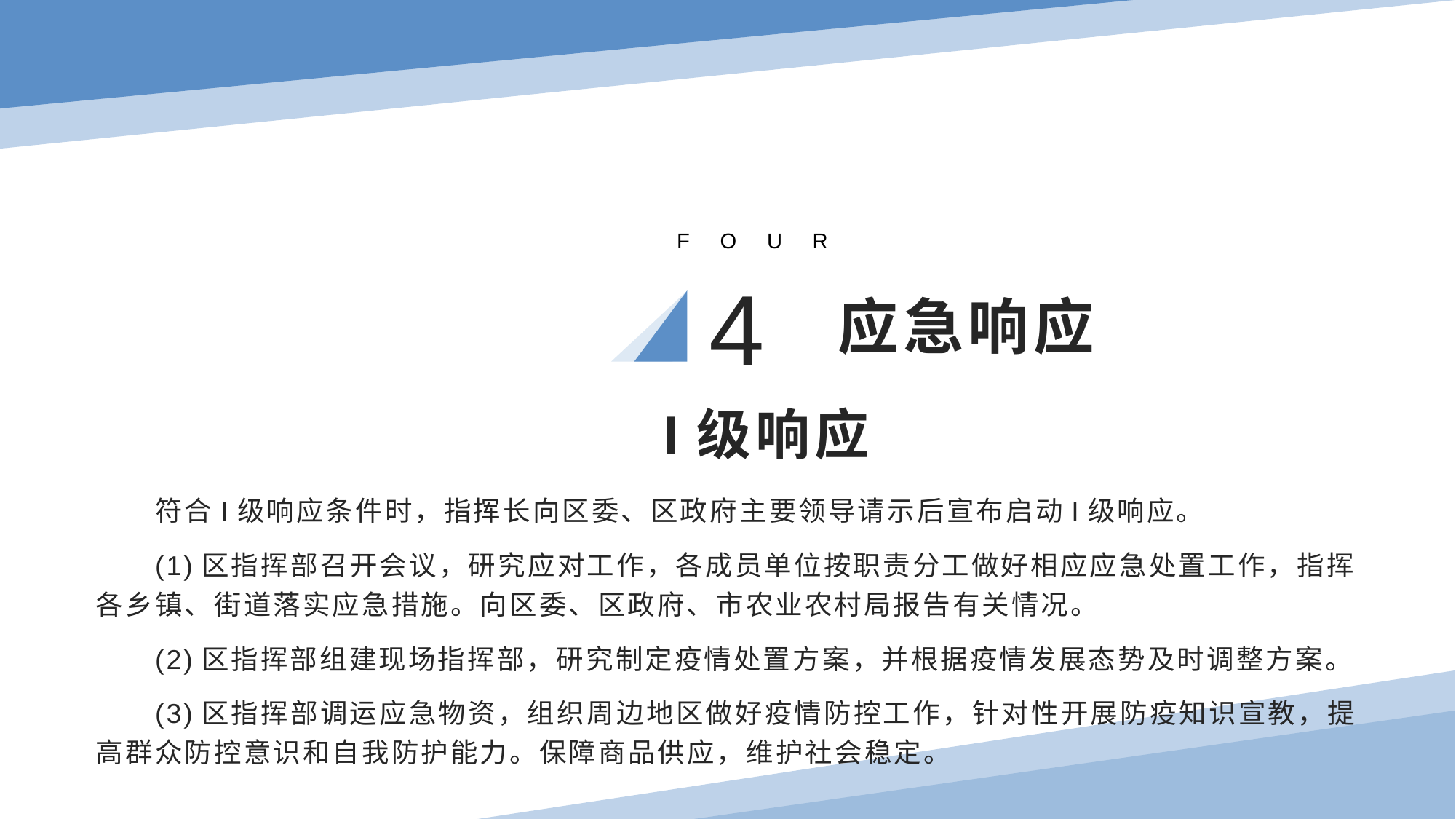

FOUR
4
# 应急响应
 I级响应
符合I级响应条件时，指挥长向区委、区政府主要领导请示后宣布启动I级响应。
(1)区指挥部召开会议，研究应对工作，各成员单位按职责分工做好相应应急处置工作，指挥各乡镇、街道落实应急措施。向区委、区政府、市农业农村局报告有关情况。
(2)区指挥部组建现场指挥部，研究制定疫情处置方案，并根据疫情发展态势及时调整方案。
(3)区指挥部调运应急物资，组织周边地区做好疫情防控工作，针对性开展防疫知识宣教，提高群众防控意识和自我防护能力。保障商品供应，维护社会稳定。